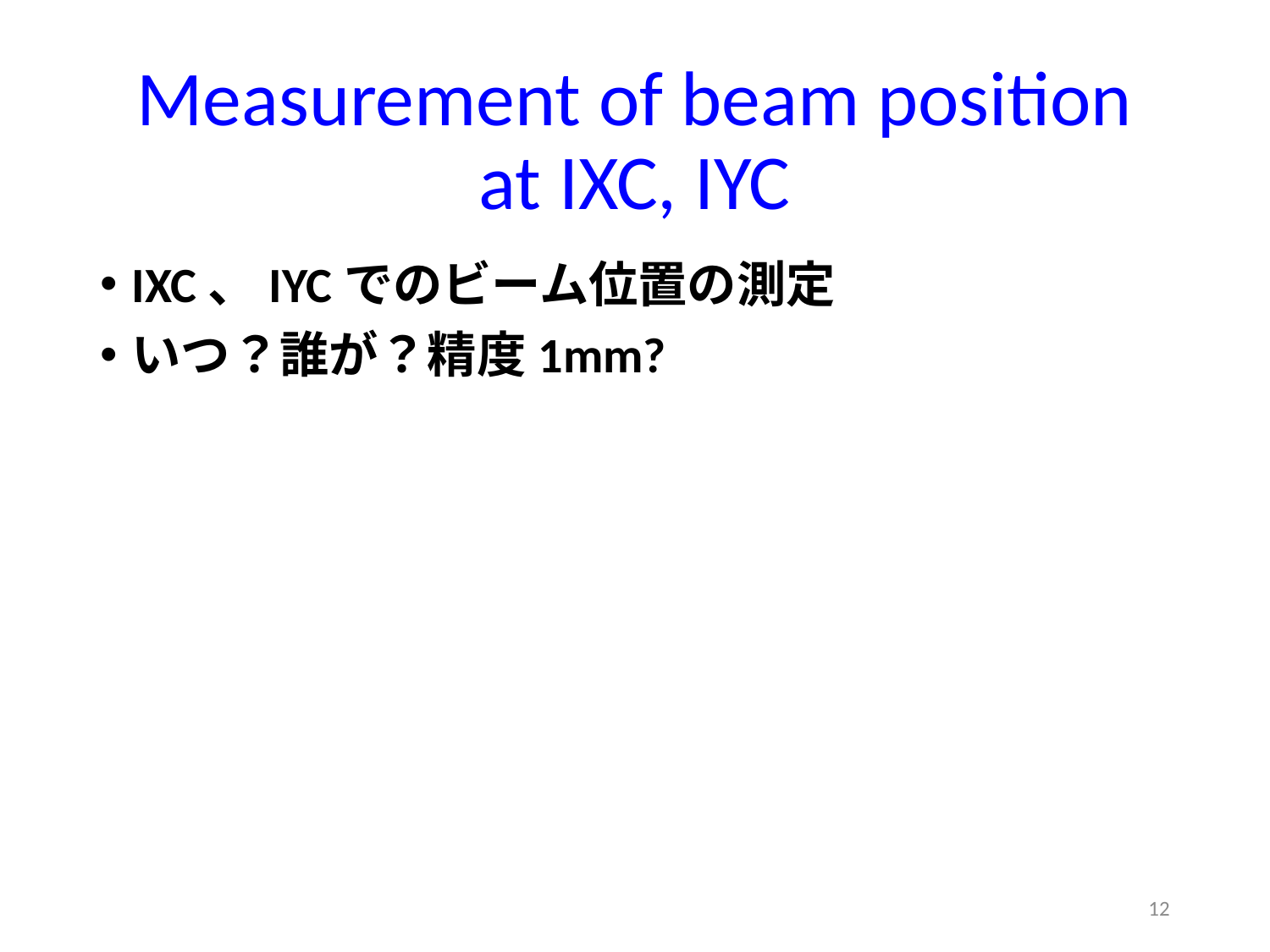

# Measurement of beam position at IXC, IYC
IXC、IYCでのビーム位置の測定
いつ？誰が？精度1mm?
12